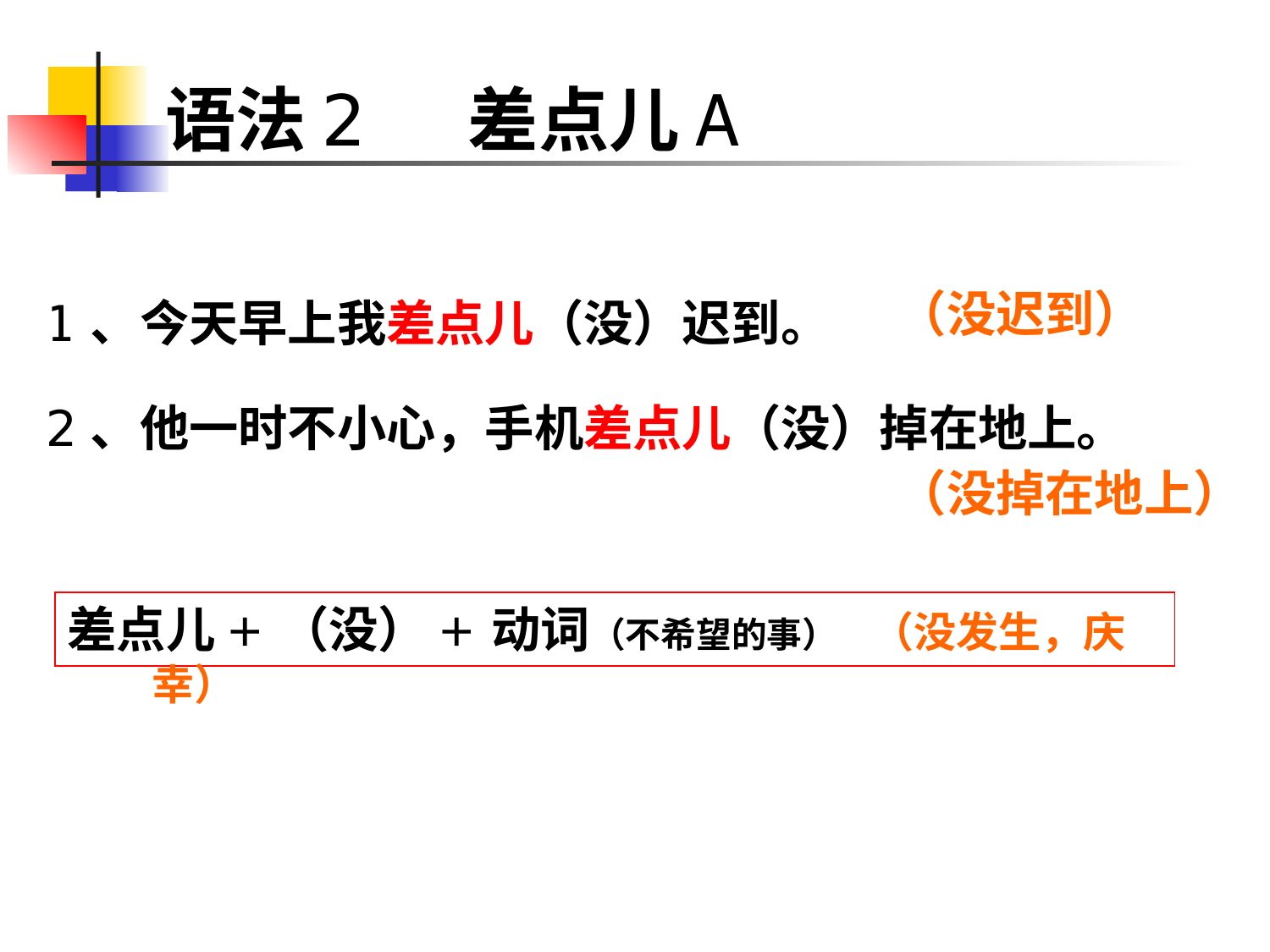

# 语法2    差点儿A
（没迟到）
1、今天早上我差点儿（没）迟到。
2、他一时不小心，手机差点儿（没）掉在地上。
（没掉在地上）
差点儿+（没）+动词（不希望的事）   （没发生，庆幸）